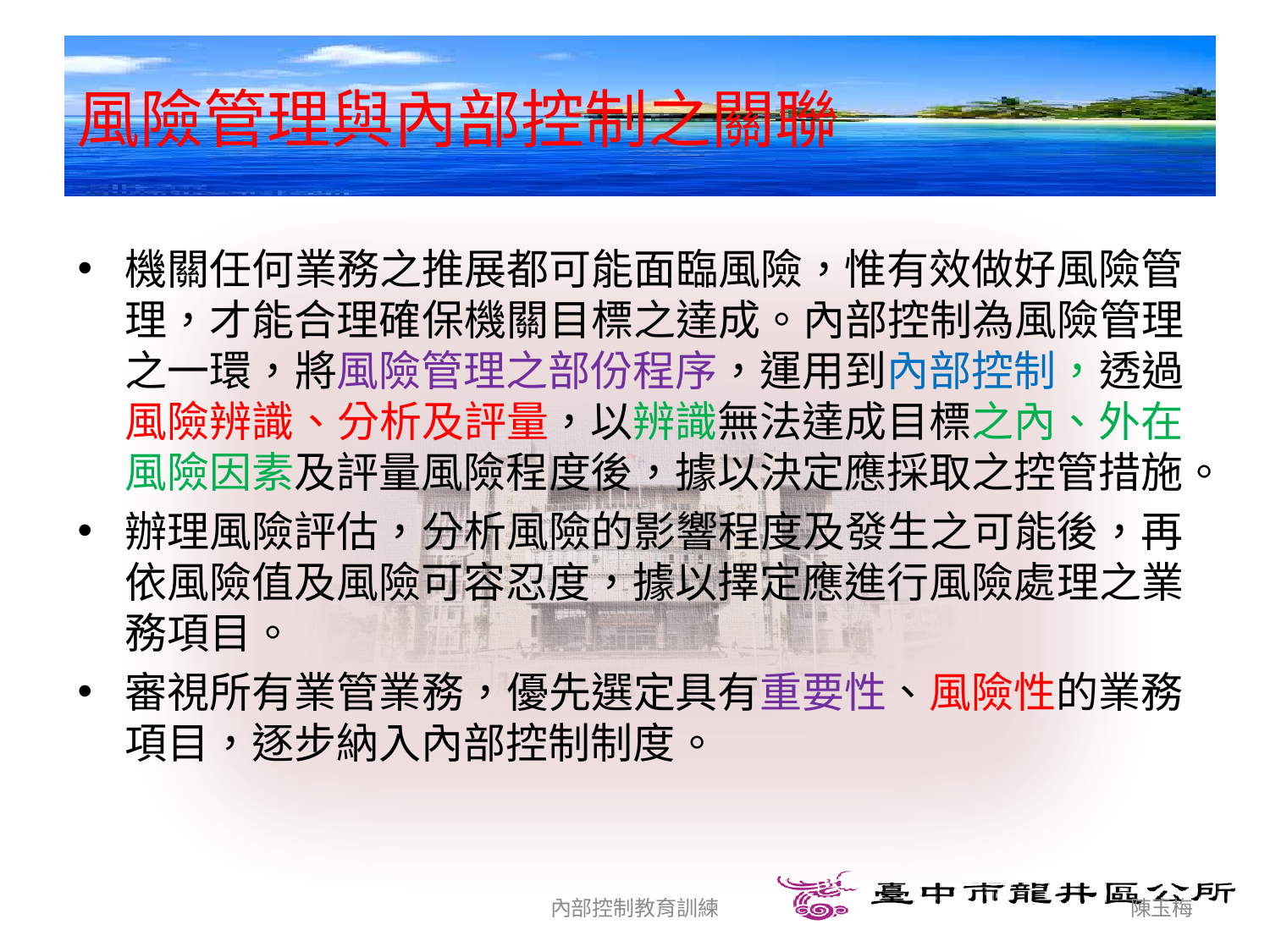

# 風險管理與內部控制之關聯
機關任何業務之推展都可能面臨風險，惟有效做好風險管理，才能合理確保機關目標之達成。內部控制為風險管理之一環，將風險管理之部份程序，運用到內部控制，透過風險辨識、分析及評量，以辨識無法達成目標之內、外在風險因素及評量風險程度後，據以決定應採取之控管措施。
辦理風險評估，分析風險的影響程度及發生之可能後，再依風險值及風險可容忍度，據以擇定應進行風險處理之業務項目。
審視所有業管業務，優先選定具有重要性、風險性的業務項目，逐步納入內部控制制度。

內部控制教育訓練
陳玉梅